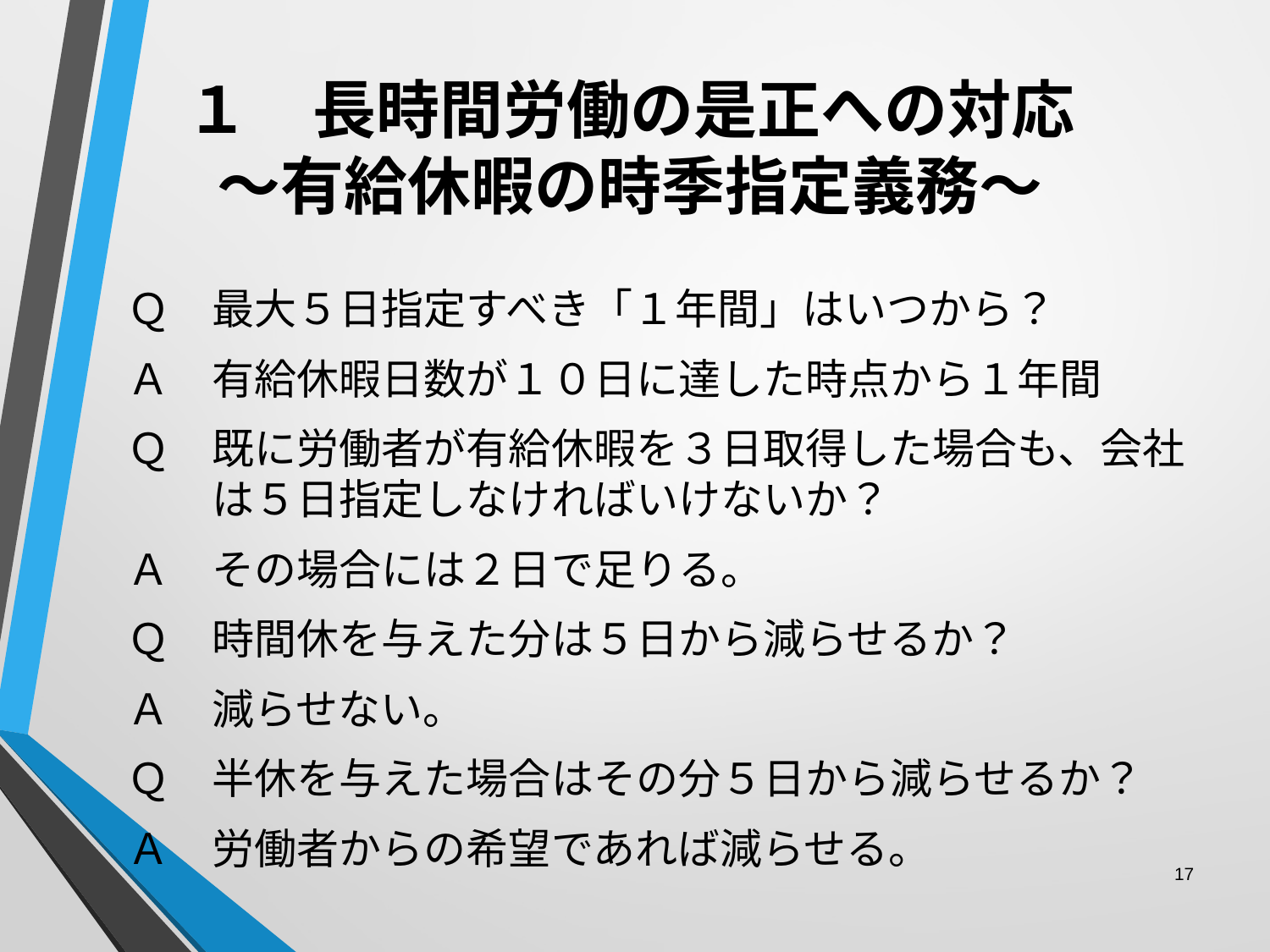

# １　長時間労働の是正への対応 ～有給休暇の時季指定義務～
Ｑ　最大５日指定すべき「１年間」はいつから？
Ａ　有給休暇日数が１０日に達した時点から１年間
Ｑ　既に労働者が有給休暇を３日取得した場合も、会社　　は５日指定しなければいけないか？
Ａ　その場合には２日で足りる。
Ｑ　時間休を与えた分は５日から減らせるか？
Ａ　減らせない。
Ｑ　半休を与えた場合はその分５日から減らせるか？
Ａ　労働者からの希望であれば減らせる。

17